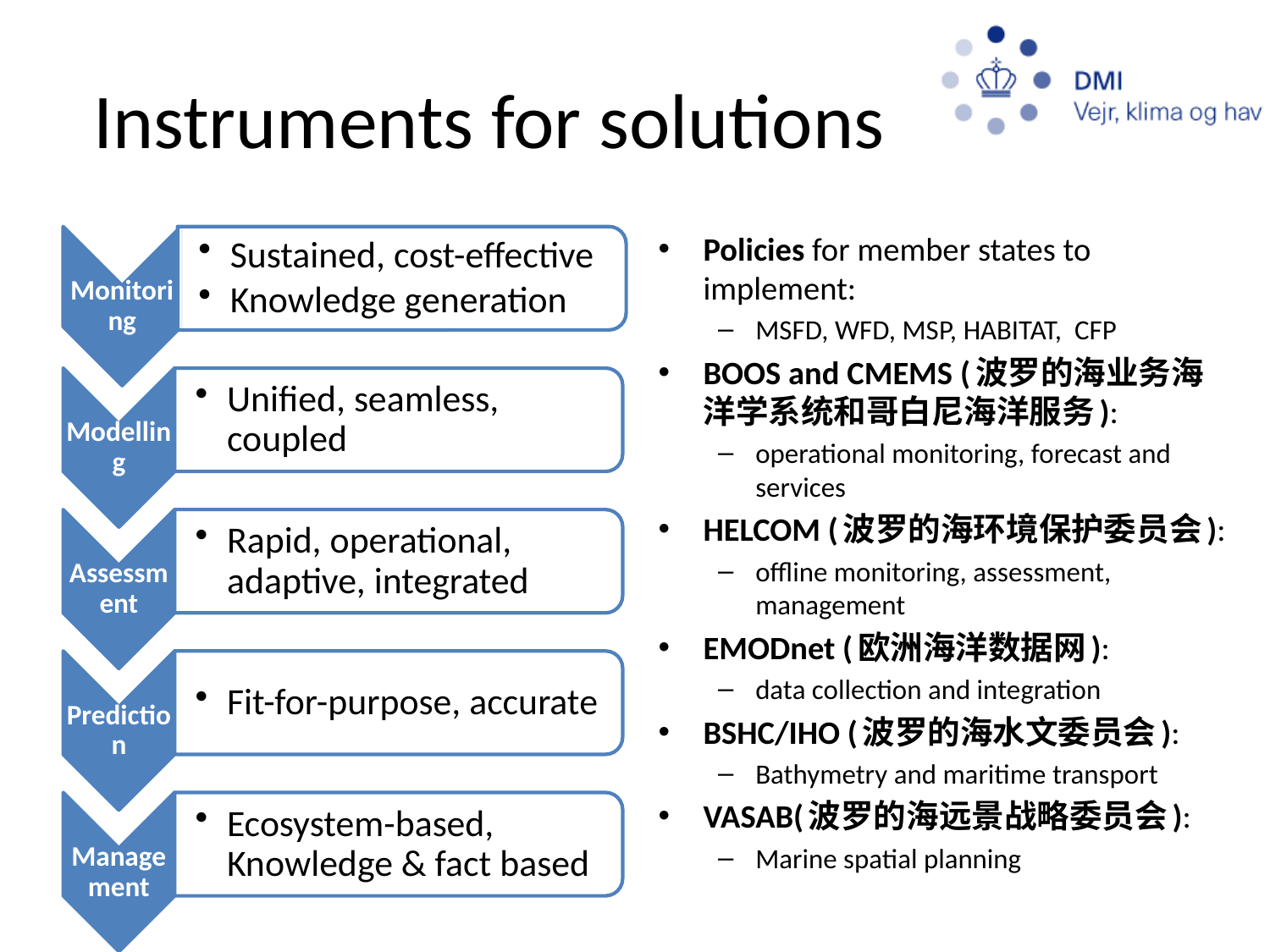

# Instruments for solutions
Policies for member states to implement:
MSFD, WFD, MSP, HABITAT,  CFP
BOOS and CMEMS (波罗的海业务海洋学系统和哥白尼海洋服务):
operational monitoring, forecast and services
HELCOM (波罗的海环境保护委员会):
offline monitoring, assessment, management
EMODnet (欧洲海洋数据网):
data collection and integration
BSHC/IHO (波罗的海水文委员会):
Bathymetry and maritime transport
VASAB(波罗的海远景战略委员会):
Marine spatial planning
Monitoring
Sustained, cost-effective
Knowledge generation
Modelling
Unified, seamless, coupled
Assessment
Rapid, operational, adaptive, integrated
Prediction
Fit-for-purpose, accurate
Management
Ecosystem-based, Knowledge & fact based